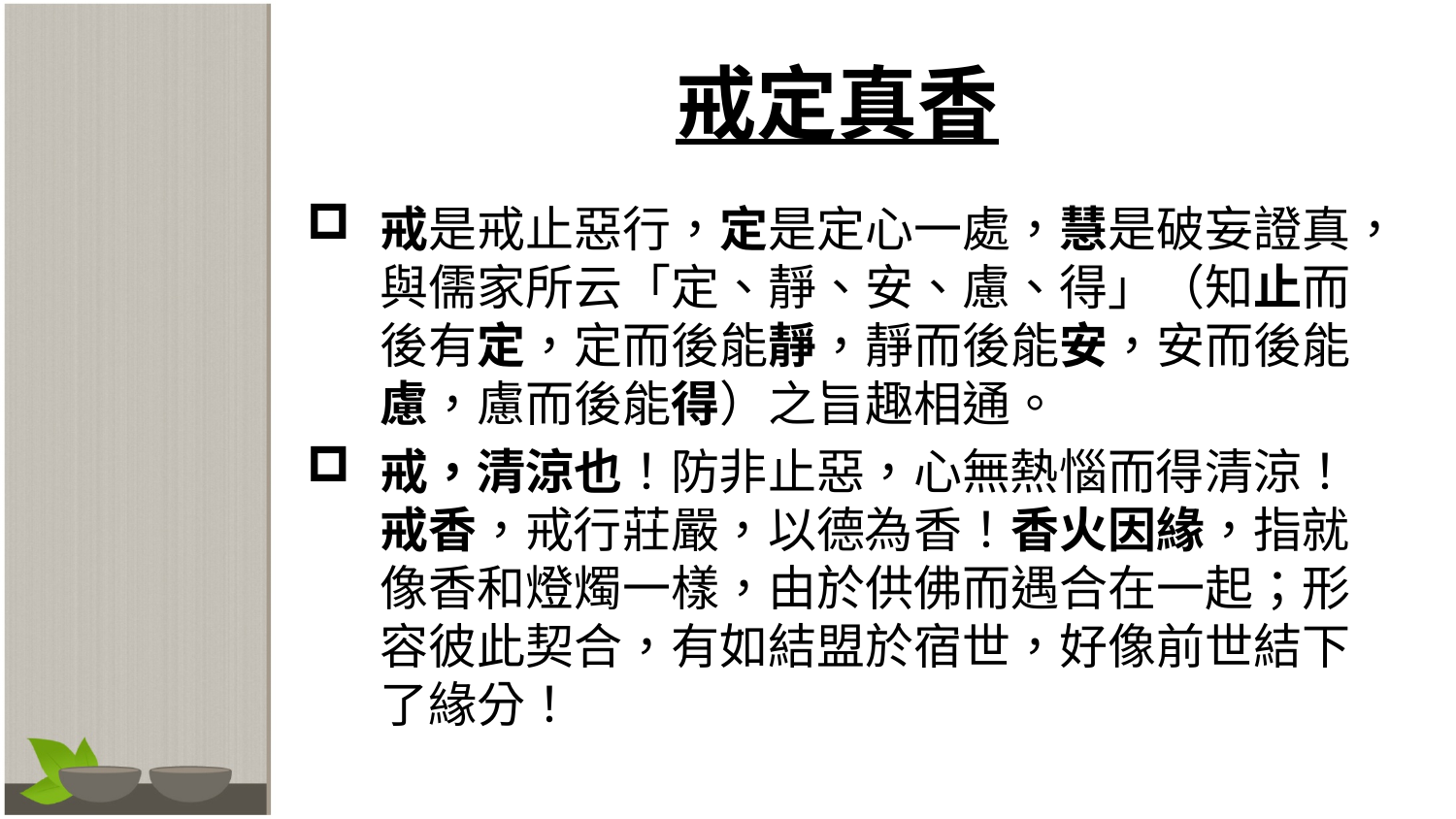

# 戒定真香
戒是戒止惡行，定是定心一處，慧是破妄證真，與儒家所云「定、靜、安、慮、得」（知止而後有定，定而後能靜，靜而後能安，安而後能慮，慮而後能得）之旨趣相通。
戒，清涼也！防非止惡，心無熱惱而得清涼！戒香，戒行莊嚴，以德為香！香火因緣，指就像香和燈燭一樣，由於供佛而遇合在一起；形容彼此契合，有如結盟於宿世，好像前世結下了緣分！